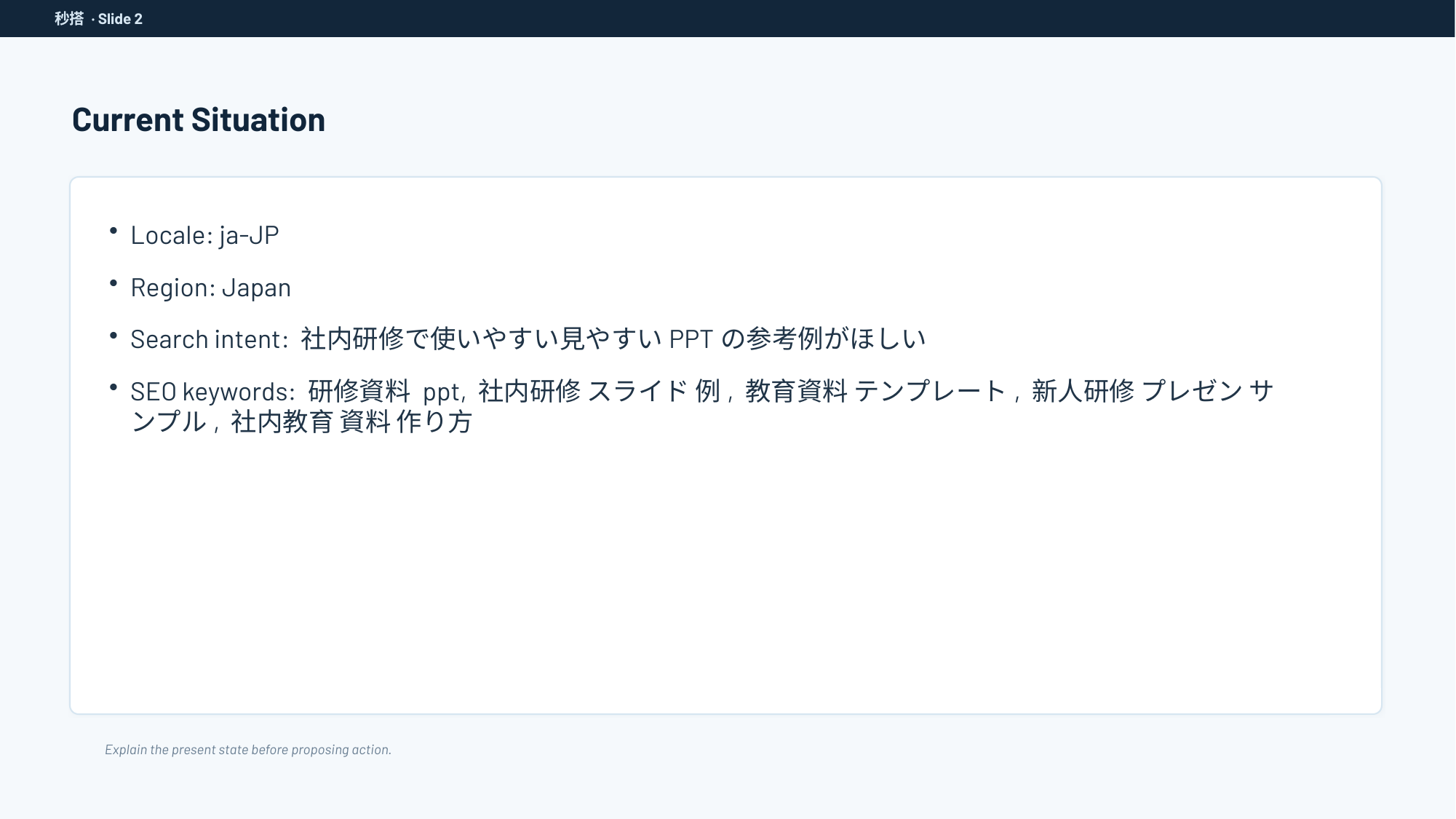

秒搭 · Slide 2
Current Situation

Locale: ja-JP
Region: Japan
Search intent: 社内研修で使いやすい見やすいPPTの参考例がほしい
SEO keywords: 研修資料 ppt, 社内研修 スライド 例, 教育資料 テンプレート, 新人研修 プレゼン サンプル, 社内教育 資料 作り方
Explain the present state before proposing action.